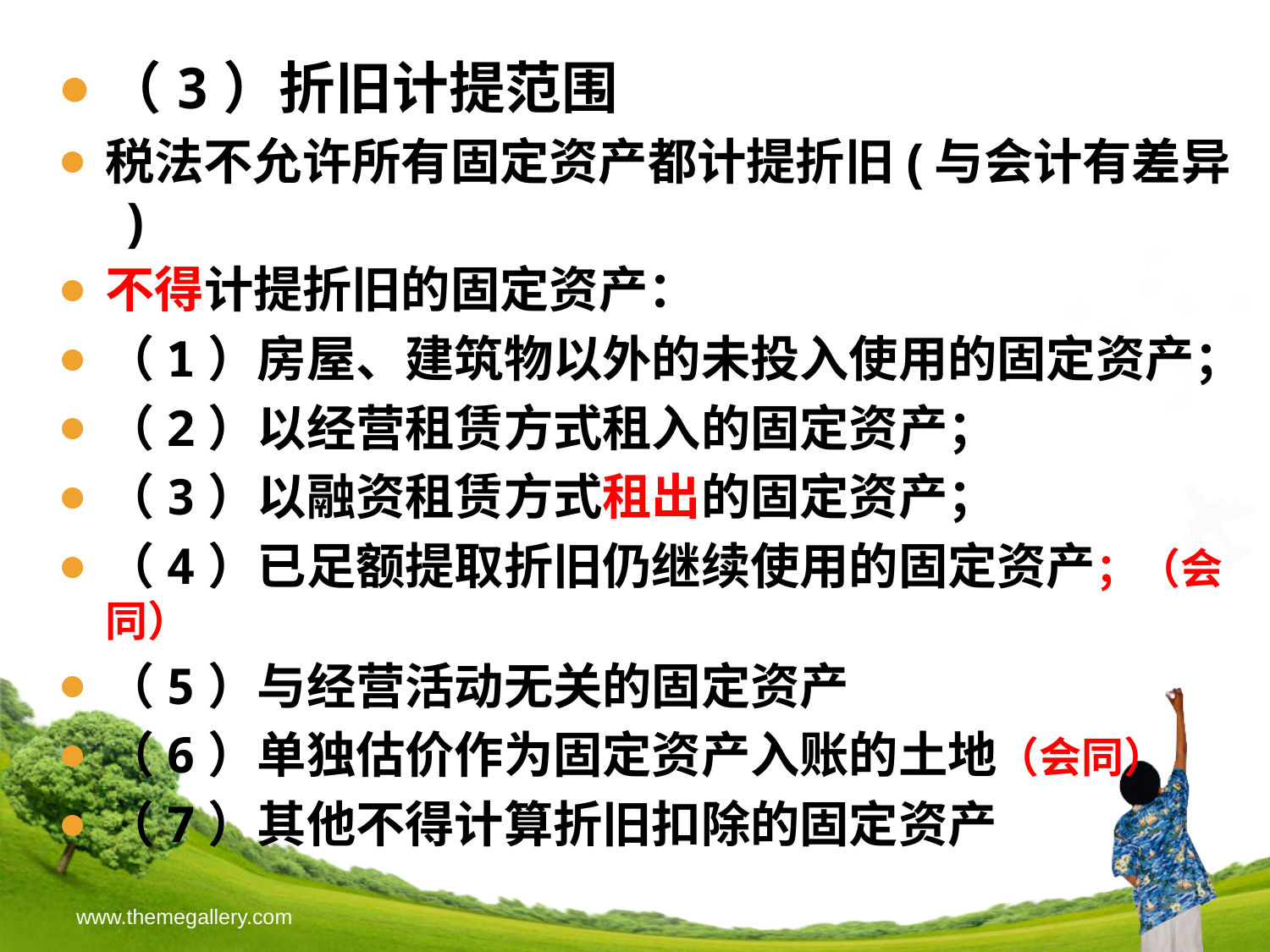

（3）折旧计提范围
税法不允许所有固定资产都计提折旧(与会计有差异 )
不得计提折旧的固定资产：
（1）房屋、建筑物以外的未投入使用的固定资产；
（2）以经营租赁方式租入的固定资产；
（3）以融资租赁方式租出的固定资产；
（4）已足额提取折旧仍继续使用的固定资产；（会同）
（5）与经营活动无关的固定资产
（6）单独估价作为固定资产入账的土地（会同）
（7）其他不得计算折旧扣除的固定资产
www.themegallery.com